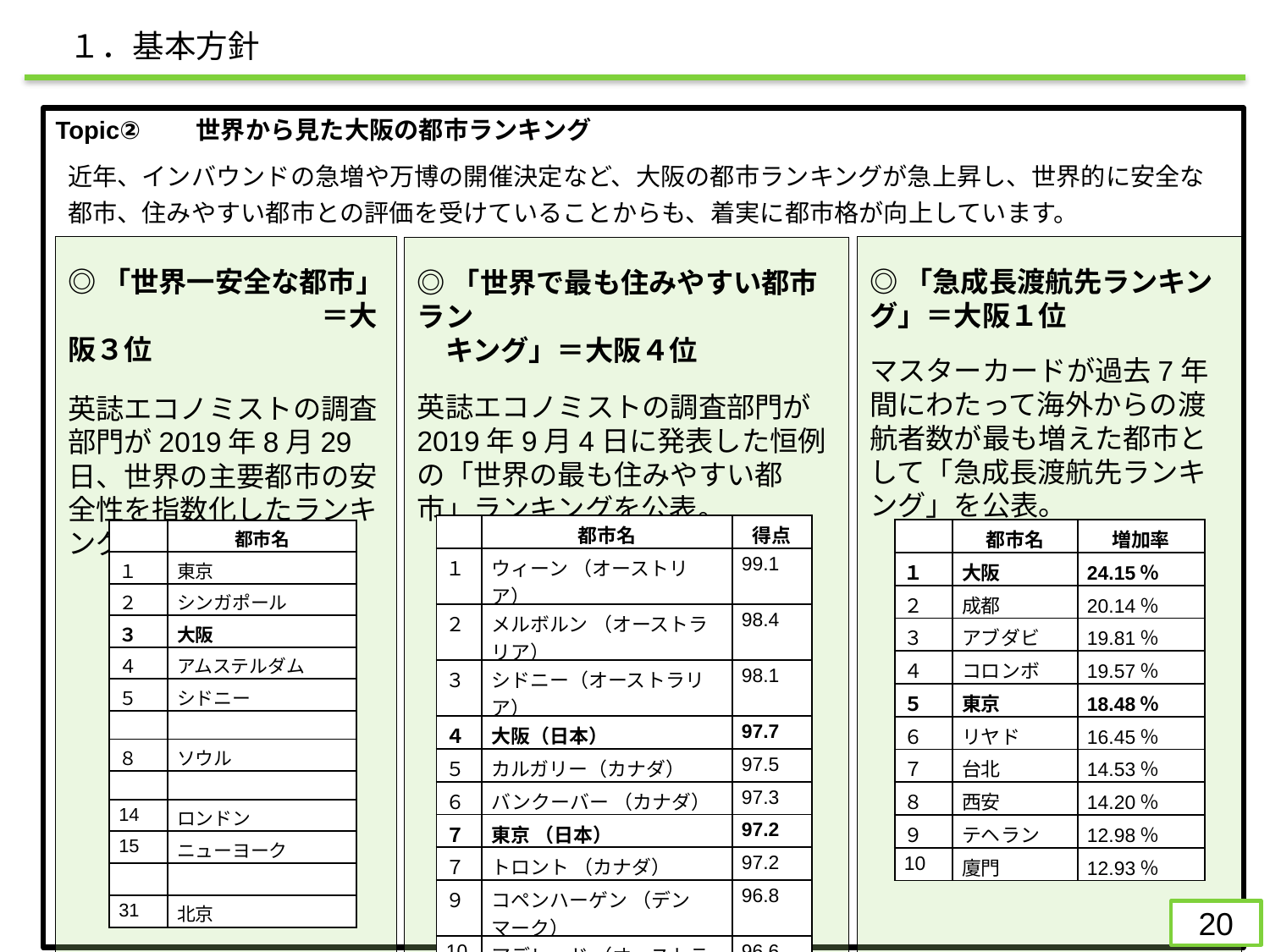

１．基本方針
Topic②　　世界から見た大阪の都市ランキング
近年、インバウンドの急増や万博の開催決定など、大阪の都市ランキングが急上昇し、世界的に安全な都市、住みやすい都市との評価を受けていることからも、着実に都市格が向上しています。

◎「世界一安全な都市」
　　　　　　　　　＝大阪３位

英誌エコノミストの調査部門が2019年8月29日、世界の主要都市の安全性を指数化したランキングを公表

◎「急成長渡航先ランキング」＝大阪１位

マスターカードが過去7年間にわたって海外からの渡航者数が最も増えた都市として「急成長渡航先ランキング」を公表。

◎「世界で最も住みやすい都市ラン
　キング」＝大阪４位

英誌エコノミストの調査部門が2019年9月4日に発表した恒例の「世界の最も住みやすい都市」ランキングを公表。

|  | 都市名 | 得点 |
| --- | --- | --- |
| １ | ウィーン （オーストリア） | 99.1 |
| ２ | メルボルン （オーストラリア） | 98.4 |
| ３ | シドニー（オーストラリア） | 98.1 |
| ４ | 大阪（日本） | 97.7 |
| ５ | カルガリー（カナダ） | 97.5 |
| ６ | バンクーバー （カナダ） | 97.3 |
| ７ | 東京 （日本） | 97.2 |
| ７ | トロント （カナダ） | 97.2 |
| ９ | コペンハーゲン （デンマーク） | 96.8 |
| 10 | アデレード （オーストラリア） | 96.6 |
|  | 都市名 | 増加率 |
| --- | --- | --- |
| １ | 大阪 | 24.15％ |
| ２ | 成都 | 20.14％ |
| ３ | アブダビ | 19.81％ |
| ４ | コロンボ | 19.57％ |
| ５ | 東京 | 18.48％ |
| ６ | リヤド | 16.45％ |
| ７ | 台北 | 14.53％ |
| ８ | 西安 | 14.20％ |
| ９ | テヘラン | 12.98％ |
| 10 | 廈門 | 12.93％ |
|  | 都市名 |
| --- | --- |
| １ | 東京 |
| ２ | シンガポール |
| ３ | 大阪 |
| ４ | アムステルダム |
| ５ | シドニー |
|  |  |
| ８ | ソウル |
|  |  |
| 14 | ロンドン |
| 15 | ニューヨーク |
|  |  |
| 31 | 北京 |
20